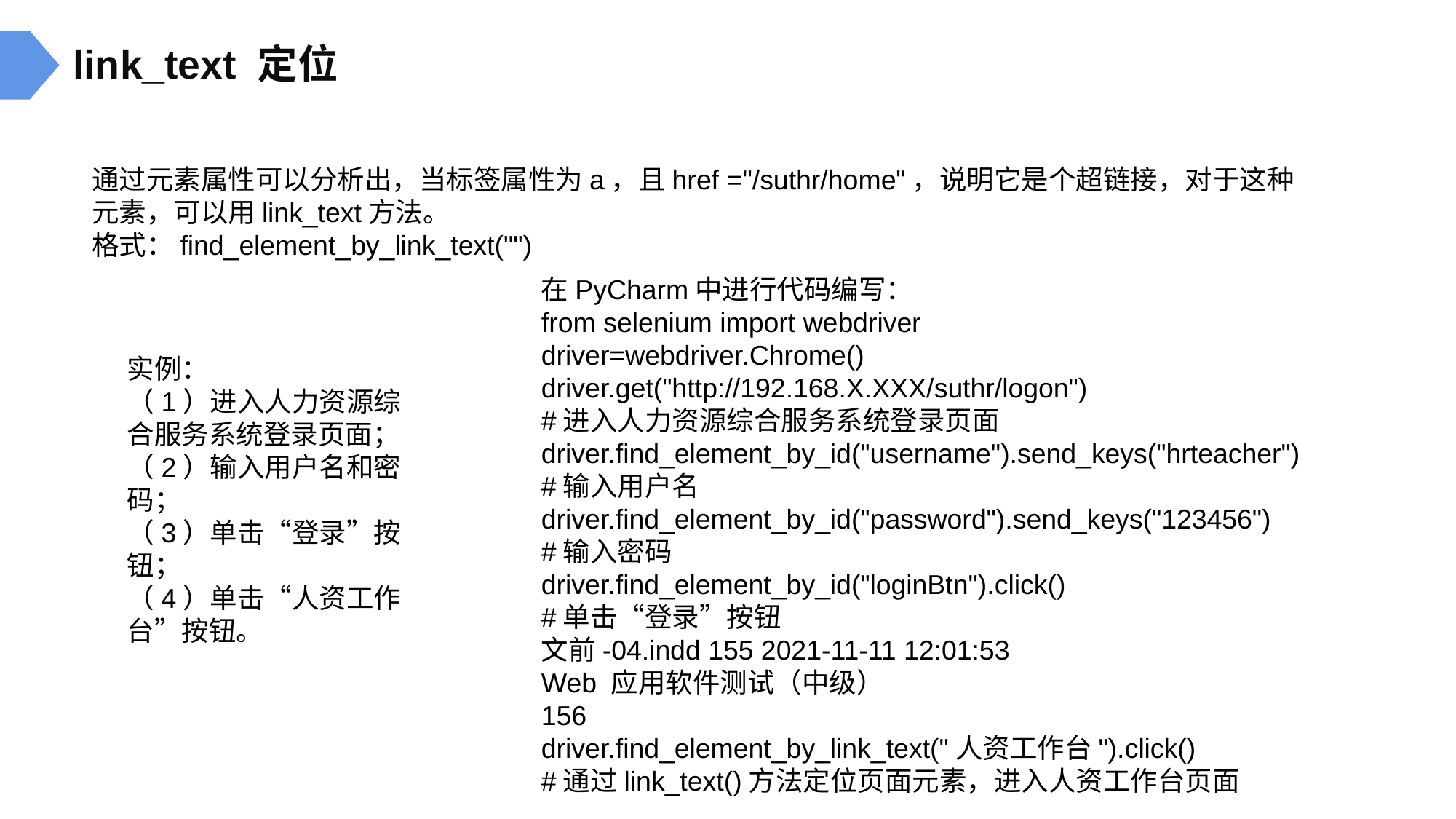

link_text 定位
通过元素属性可以分析出，当标签属性为a，且href ="/suthr/home"，说明它是个超链接，对于这种
元素，可以用link_text方法。
格式：find_element_by_link_text("")
在PyCharm中进行代码编写：
from selenium import webdriver
driver=webdriver.Chrome()
driver.get("http://192.168.X.XXX/suthr/logon")
#进入人力资源综合服务系统登录页面
driver.find_element_by_id("username").send_keys("hrteacher")
#输入用户名
driver.find_element_by_id("password").send_keys("123456")
#输入密码
driver.find_element_by_id("loginBtn").click()
#单击“登录”按钮
文前-04.indd 155 2021-11-11 12:01:53
Web 应用软件测试（中级）
156
driver.find_element_by_link_text("人资工作台").click()
#通过link_text()方法定位页面元素，进入人资工作台页面
实例：
（1）进入人力资源综合服务系统登录页面；
（2）输入用户名和密码；
（3）单击“登录”按钮；
（4）单击“人资工作台”按钮。